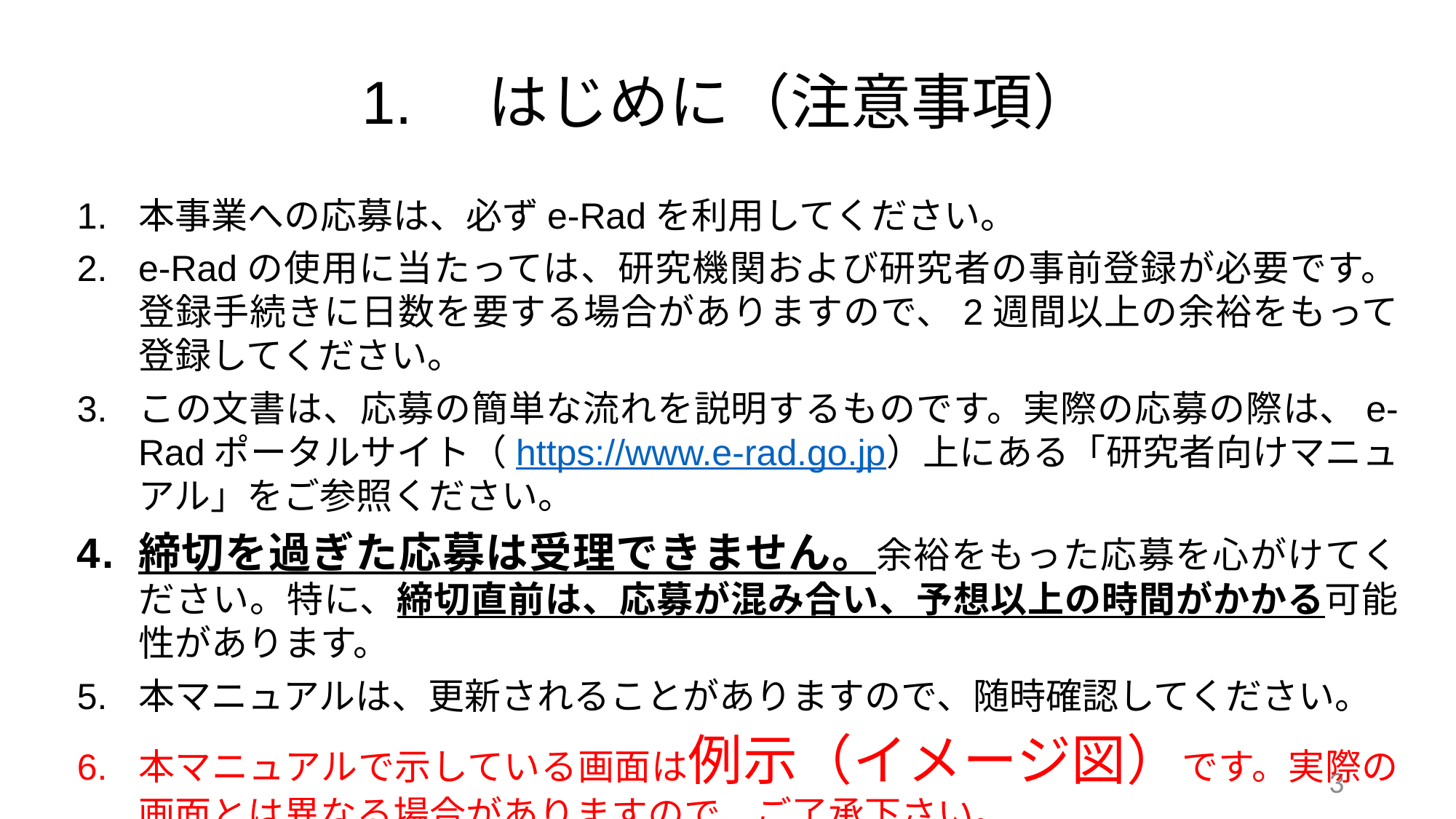

1.　はじめに（注意事項）
本事業への応募は、必ずe-Radを利用してください。
e-Radの使用に当たっては、研究機関および研究者の事前登録が必要です。登録手続きに日数を要する場合がありますので、2週間以上の余裕をもって登録してください。
この文書は、応募の簡単な流れを説明するものです。実際の応募の際は、e-Radポータルサイト（https://www.e-rad.go.jp）上にある「研究者向けマニュアル」をご参照ください。
締切を過ぎた応募は受理できません。余裕をもった応募を心がけてください。特に、締切直前は、応募が混み合い、予想以上の時間がかかる可能性があります。
本マニュアルは、更新されることがありますので、随時確認してください。
本マニュアルで示している画面は例示（イメージ図）です。実際の画面とは異なる場合がありますので、ご了承下さい。
3